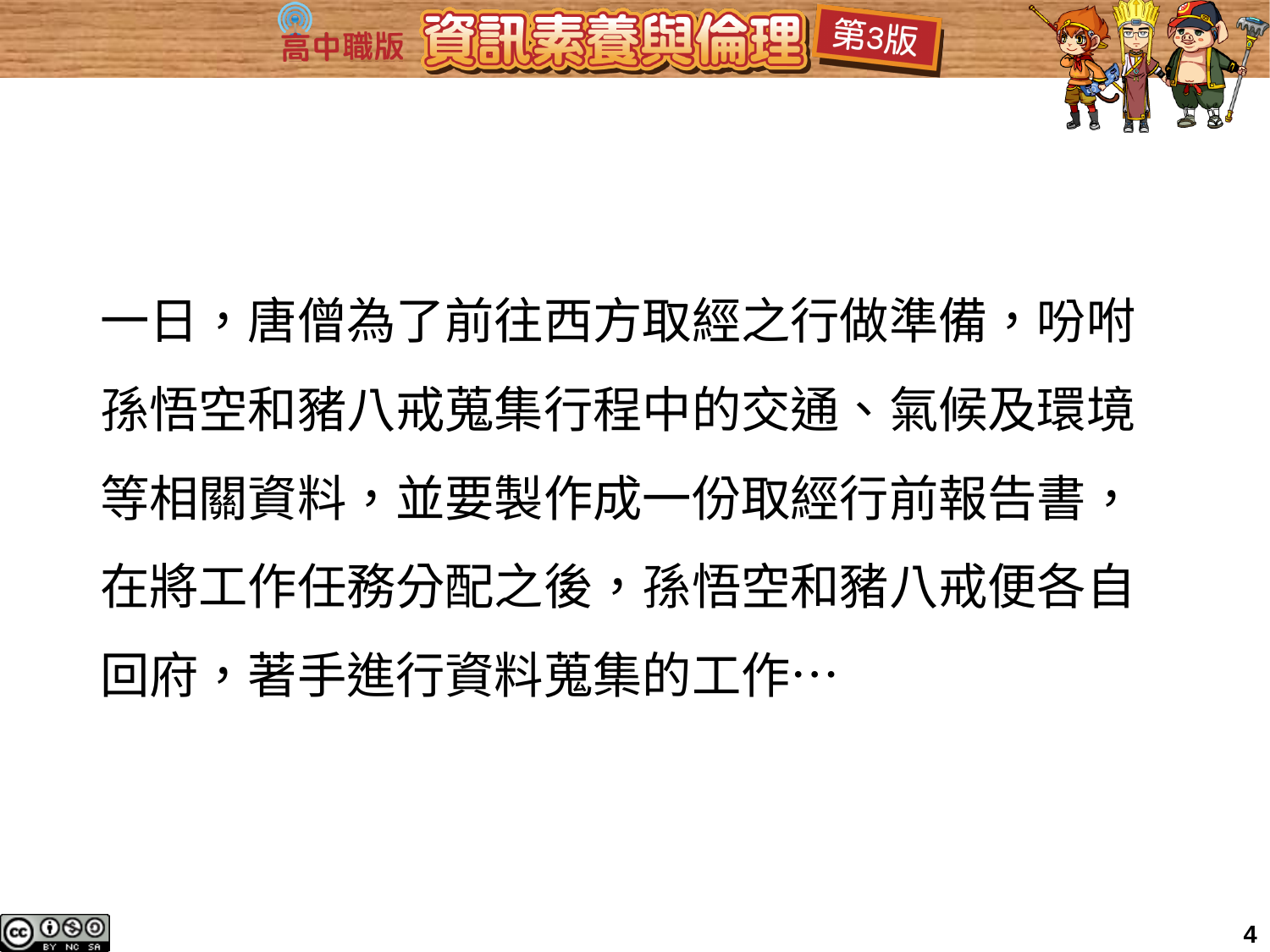

#
一日，唐僧為了前往西方取經之行做準備，吩咐孫悟空和豬八戒蒐集行程中的交通、氣候及環境等相關資料，並要製作成一份取經行前報告書，在將工作任務分配之後，孫悟空和豬八戒便各自回府，著手進行資料蒐集的工作…
4